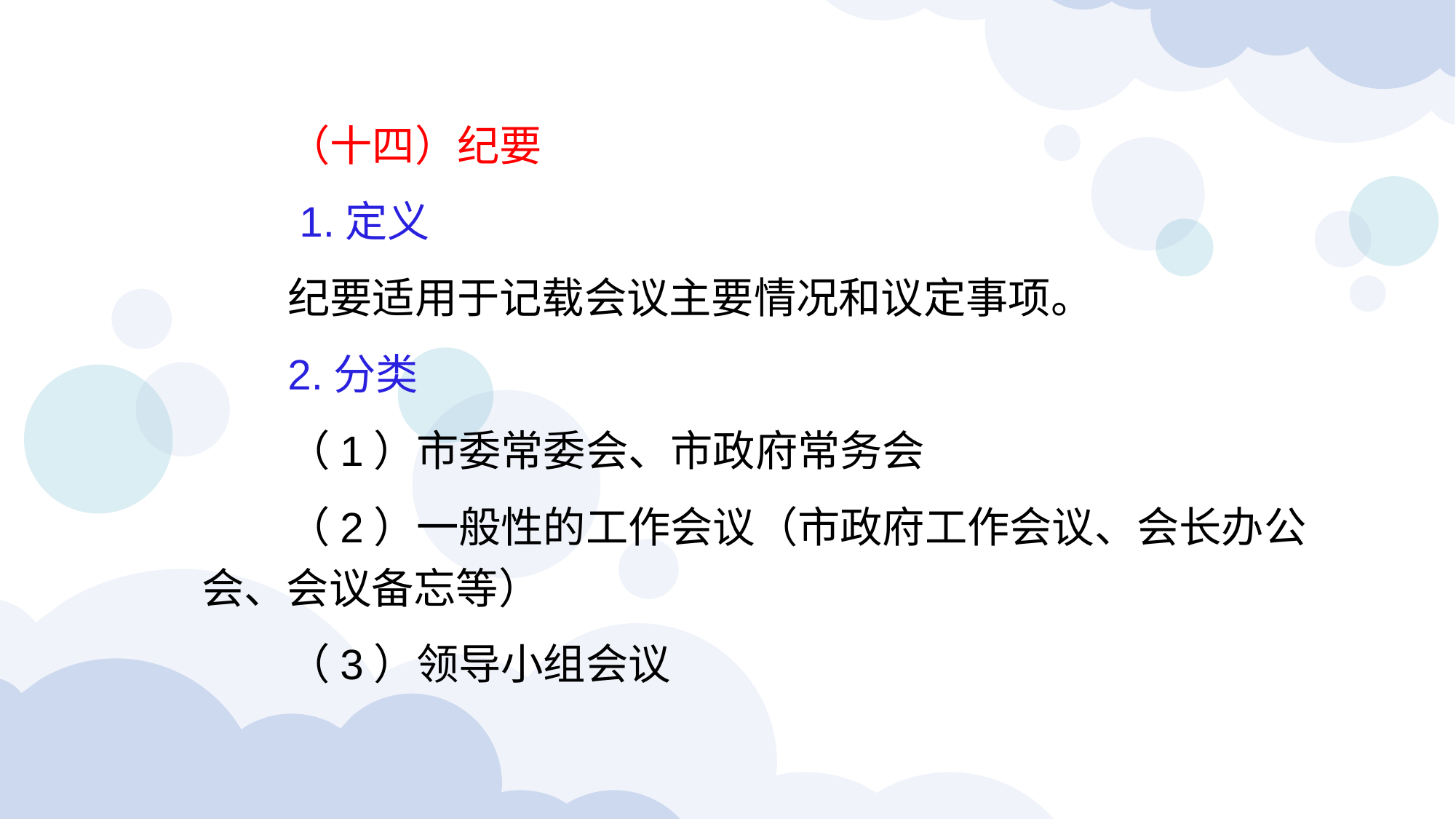

（十四）纪要
 1.定义
纪要适用于记载会议主要情况和议定事项。
2.分类
（1）市委常委会、市政府常务会
（2）一般性的工作会议（市政府工作会议、会长办公会、会议备忘等）
（3）领导小组会议